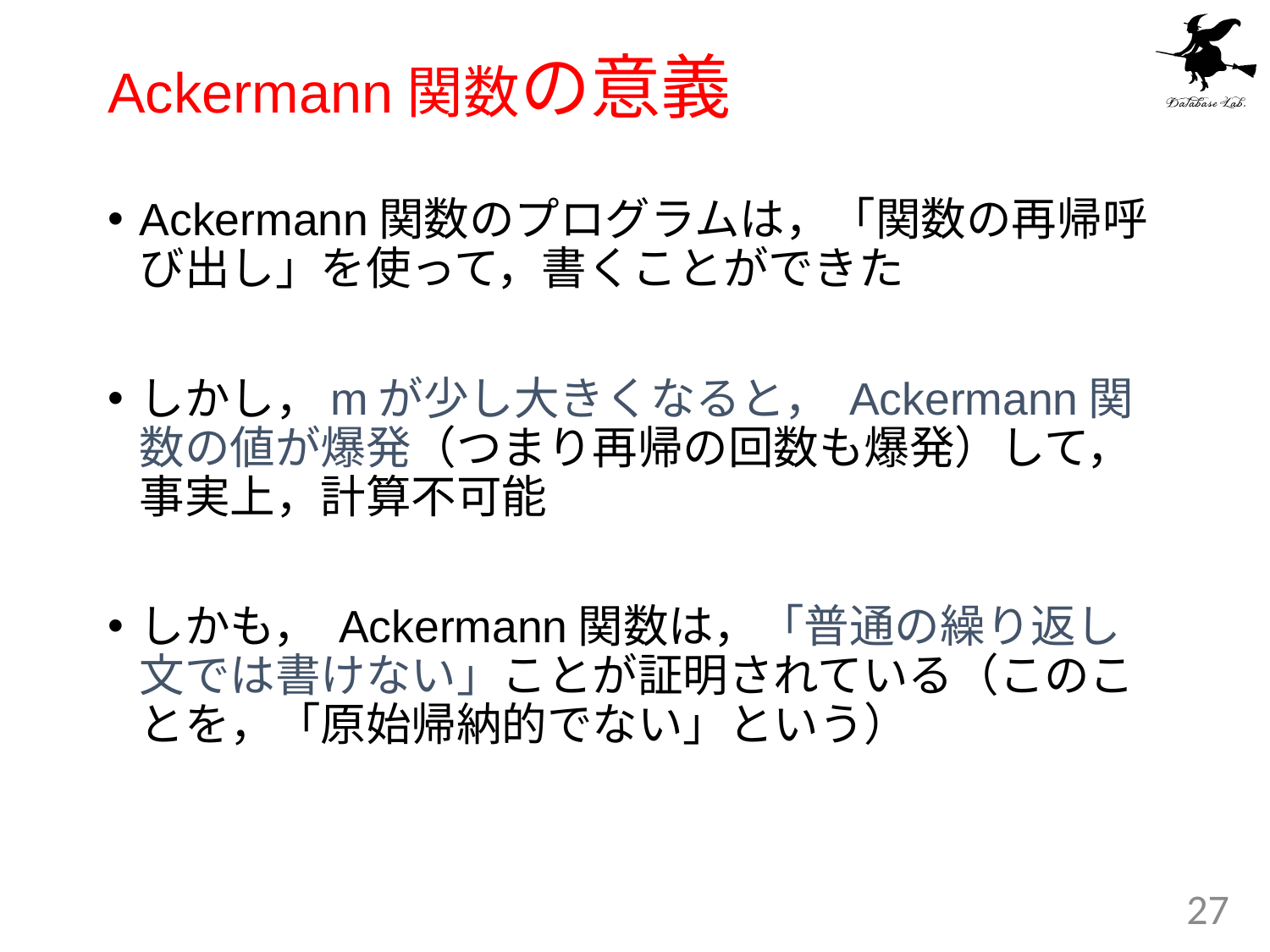

# Ackermann関数の意義
Ackermann関数のプログラムは，「関数の再帰呼び出し」を使って，書くことができた

しかし，mが少し大きくなると， Ackermann関数の値が爆発（つまり再帰の回数も爆発）して，事実上，計算不可能

しかも， Ackermann関数は，「普通の繰り返し文では書けない」ことが証明されている（このことを，「原始帰納的でない」という）
27